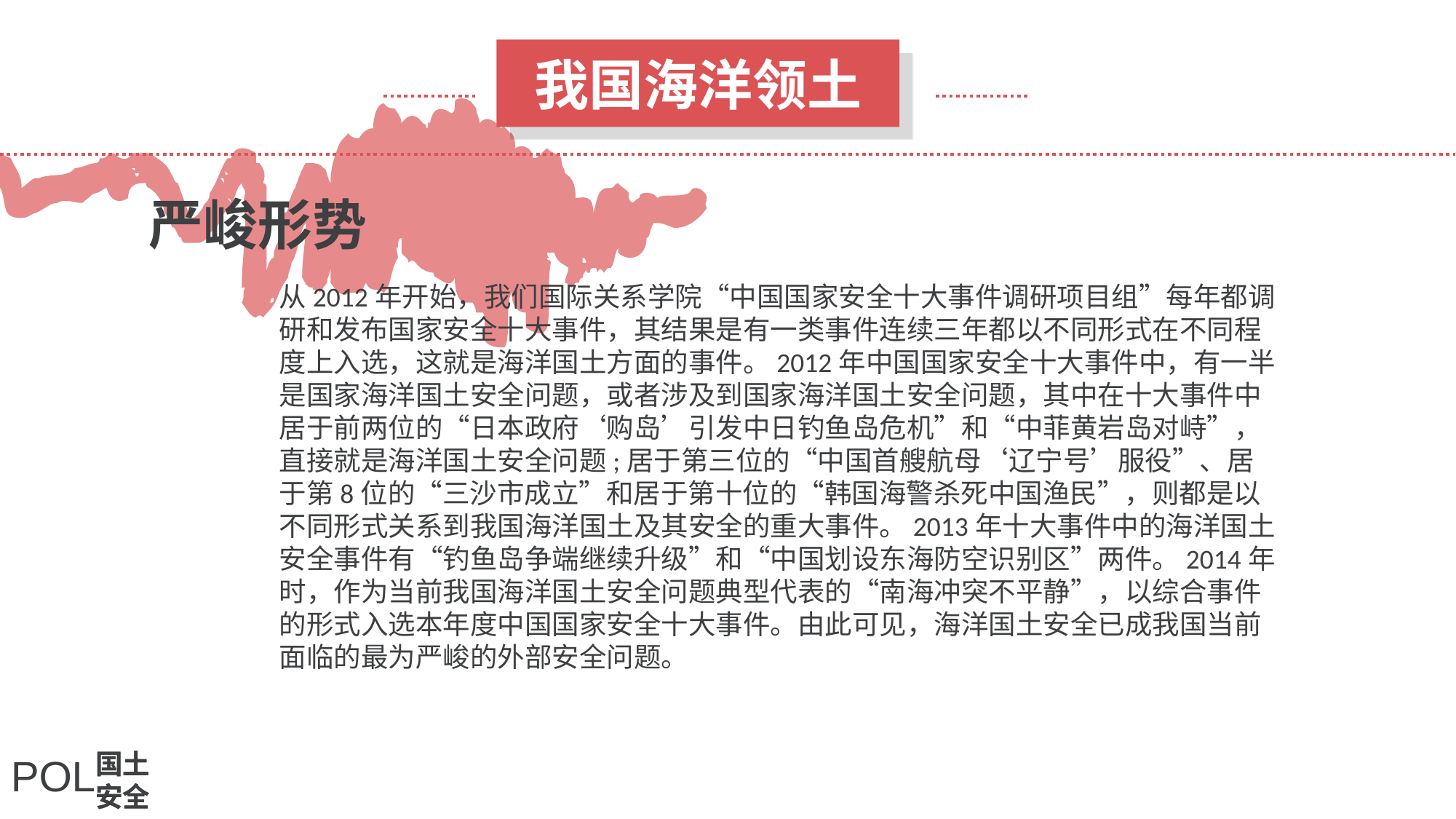

我国海洋领土
严峻形势
从2012年开始，我们国际关系学院“中国国家安全十大事件调研项目组”每年都调研和发布国家安全十大事件，其结果是有一类事件连续三年都以不同形式在不同程度上入选，这就是海洋国土方面的事件。2012年中国国家安全十大事件中，有一半是国家海洋国土安全问题，或者涉及到国家海洋国土安全问题，其中在十大事件中居于前两位的“日本政府‘购岛’引发中日钓鱼岛危机”和“中菲黄岩岛对峙”，直接就是海洋国土安全问题;居于第三位的“中国首艘航母‘辽宁号’服役”、居于第8位的“三沙市成立”和居于第十位的“韩国海警杀死中国渔民”，则都是以不同形式关系到我国海洋国土及其安全的重大事件。2013年十大事件中的海洋国土安全事件有“钓鱼岛争端继续升级”和“中国划设东海防空识别区”两件。2014年时，作为当前我国海洋国土安全问题典型代表的“南海冲突不平静”，以综合事件的形式入选本年度中国国家安全十大事件。由此可见，海洋国土安全已成我国当前面临的最为严峻的外部安全问题。
国土
安全
POL
国土
安全